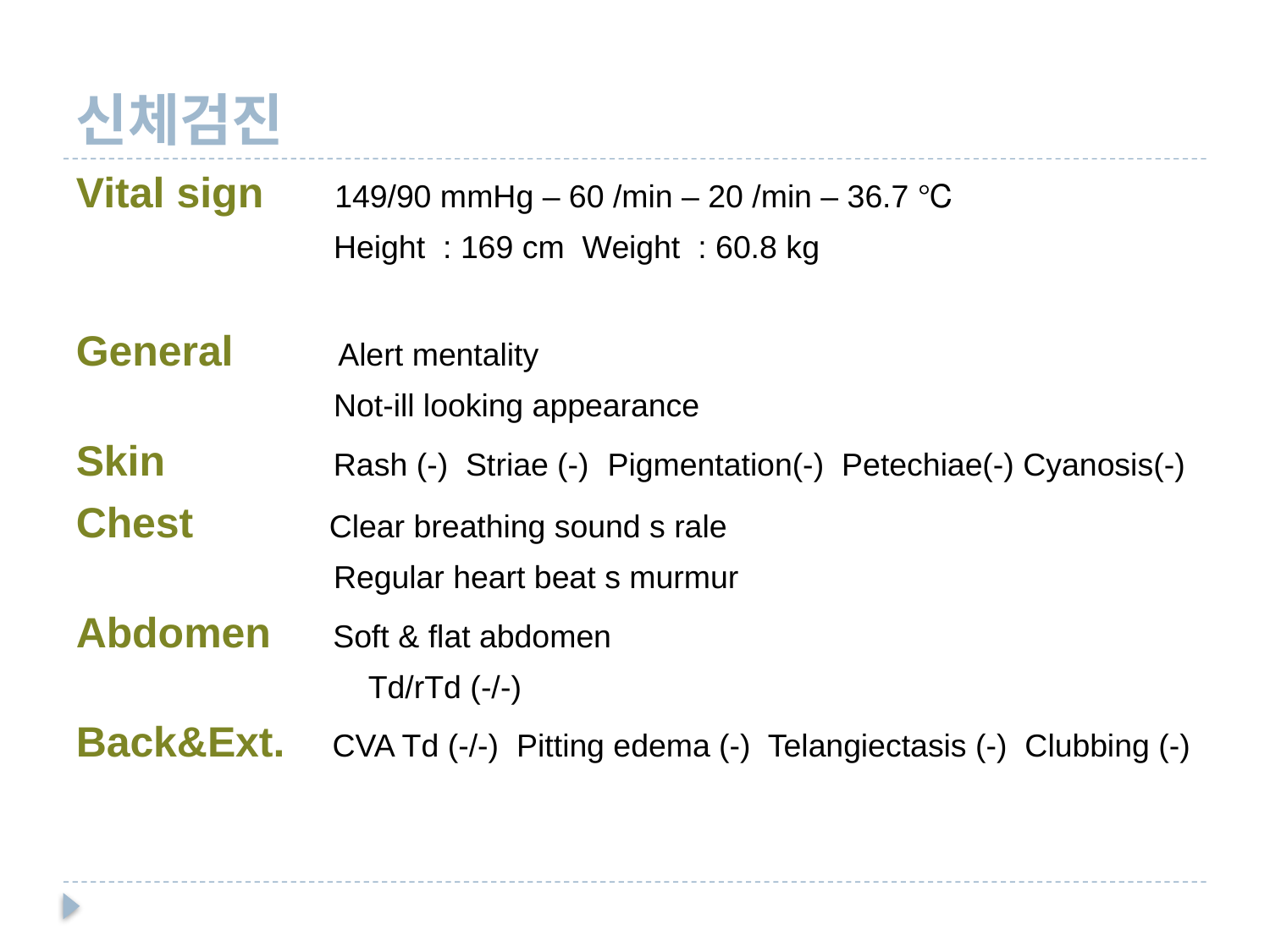

# 신체검진
Vital sign      149/90 mmHg – 60 /min – 20 /min – 36.7 ℃
                             Height  : 169 cm  Weight  : 60.8 kg

General            Alert mentality
                             Not-ill looking appearance
Skin                   Rash (-)  Striae (-)  Pigmentation(-)  Petechiae(-) Cyanosis(-)
Chest               Clear breathing sound s rale
                             Regular heart beat s murmur
Abdomen       Soft & flat abdomen
			Td/rTd (-/-)
Back&Ext.    CVA Td (-/-)  Pitting edema (-)  Telangiectasis (-)  Clubbing (-)